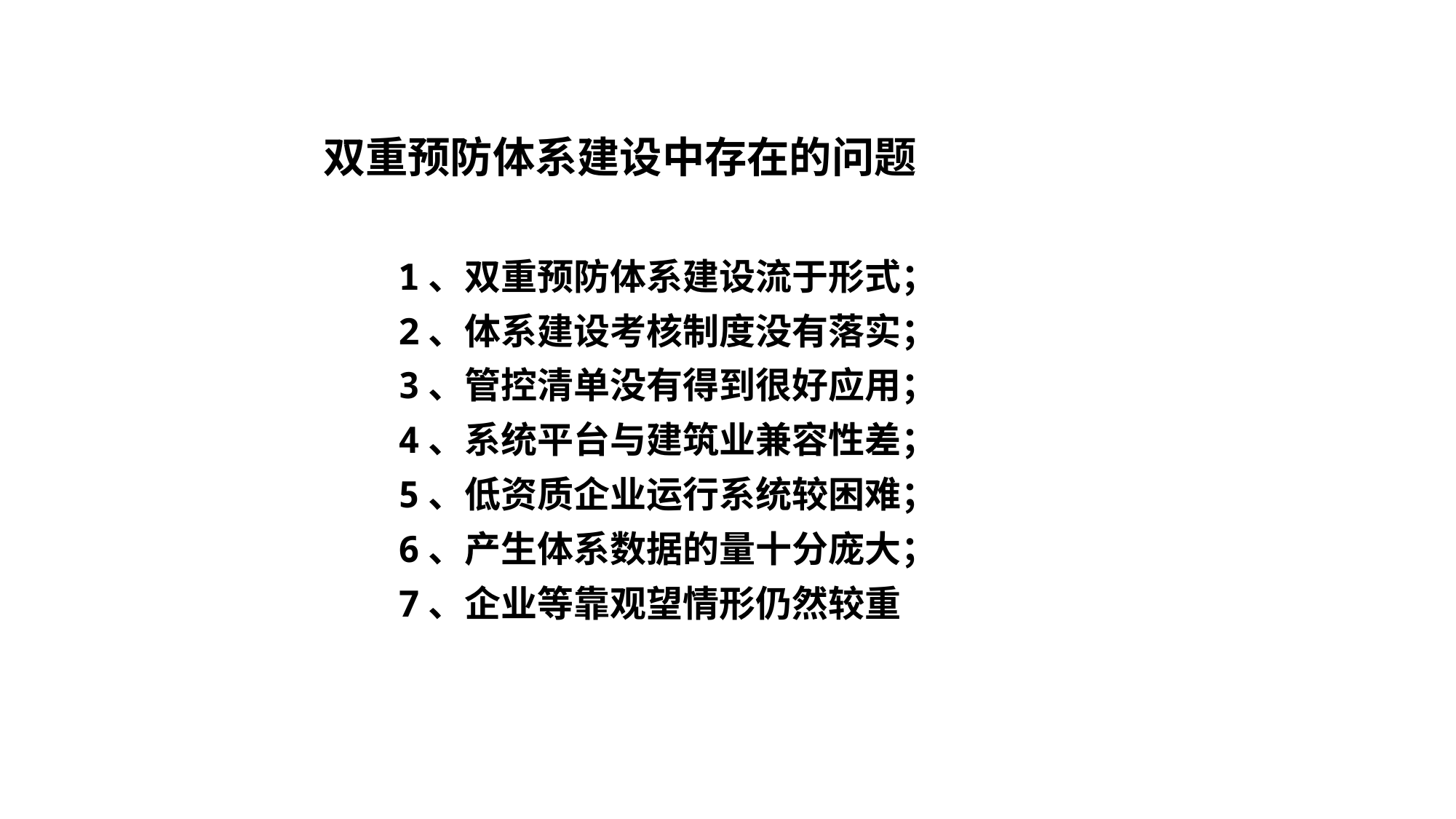

双重预防体系建设中存在的问题

1、双重预防体系建设流于形式；
2、体系建设考核制度没有落实；
3、管控清单没有得到很好应用；
4、系统平台与建筑业兼容性差；
5、低资质企业运行系统较困难；
6、产生体系数据的量十分庞大；
7、企业等靠观望情形仍然较重